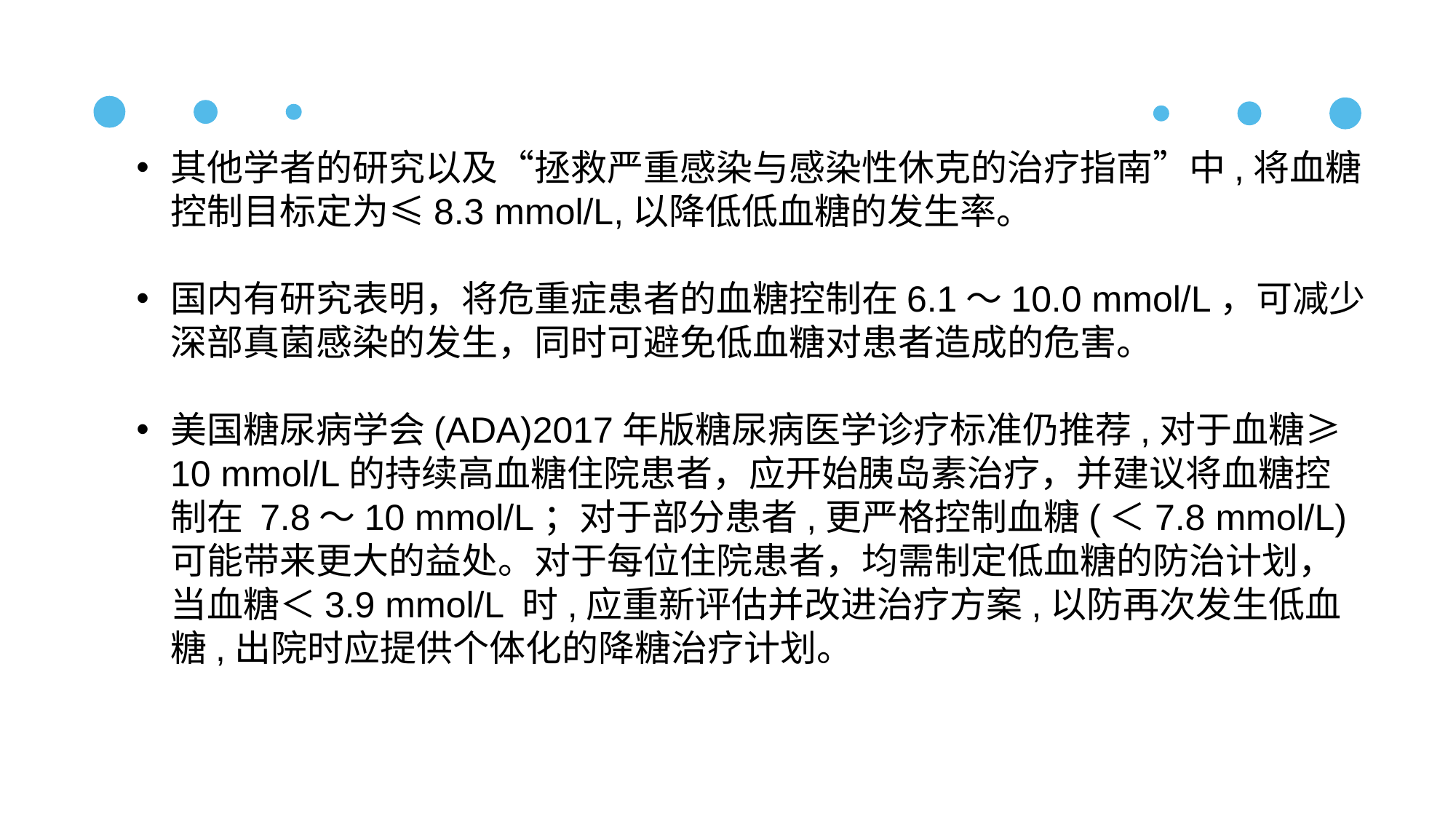

其他学者的研究以及“拯救严重感染与感染性休克的治疗指南”中,将血糖控制目标定为≤8.3 mmol/L,以降低低血糖的发生率。

国内有研究表明，将危重症患者的血糖控制在6.1～10.0 mmol/L，可减少深部真菌感染的发生，同时可避免低血糖对患者造成的危害。

美国糖尿病学会(ADA)2017年版糖尿病医学诊疗标准仍推荐,对于血糖≥10 mmol/L的持续高血糖住院患者，应开始胰岛素治疗，并建议将血糖控制在 7.8～10 mmol/L；对于部分患者,更严格控制血糖(＜7.8 mmol/L)可能带来更大的益处。对于每位住院患者，均需制定低血糖的防治计划，当血糖＜3.9 mmol/L 时,应重新评估并改进治疗方案,以防再次发生低血糖,出院时应提供个体化的降糖治疗计划。